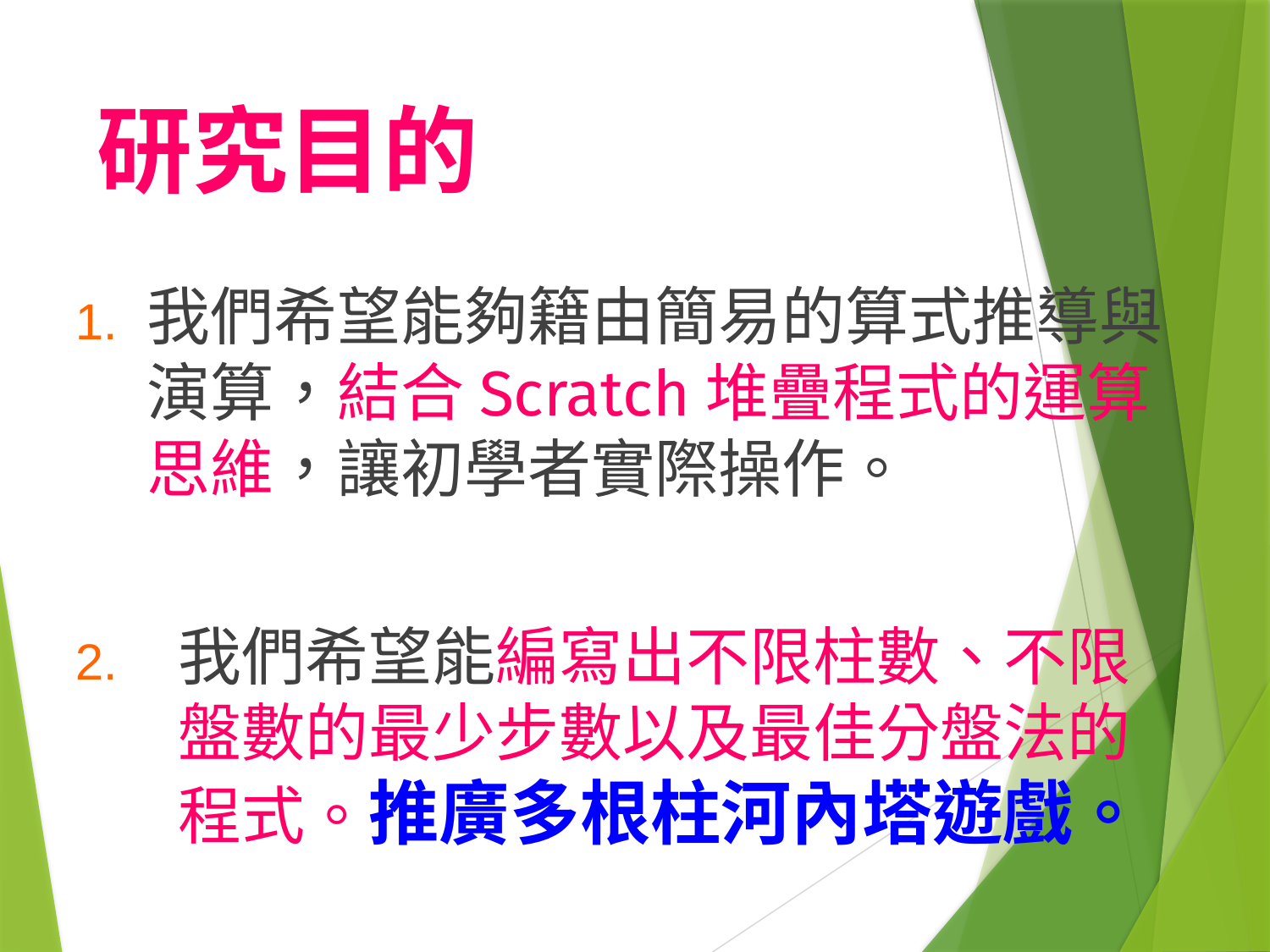

# 研究目的

我們希望能夠籍由簡易的算式推導與演算，結合Scratch堆疊程式的運算思維，讓初學者實際操作。

我們希望能編寫出不限柱數、不限盤數的最少步數以及最佳分盤法的程式。推廣多根柱河內塔遊戲。